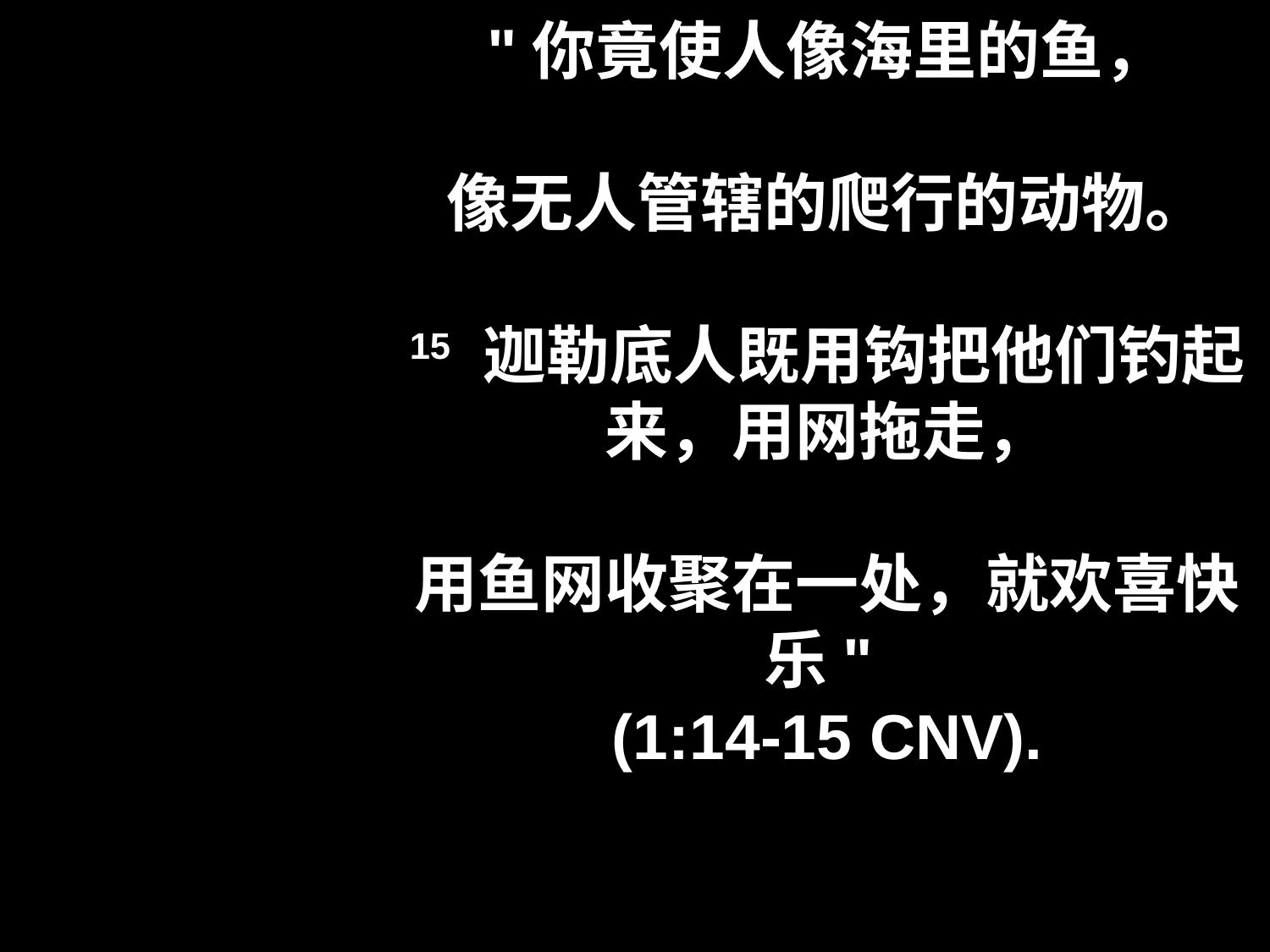

# "你竟使人像海里的鱼， 像无人管辖的爬行的动物。 15 迦勒底人既用钩把他们钓起来，用网拖走， 用鱼网收聚在一处，就欢喜快乐" (1:14-15 CNV).